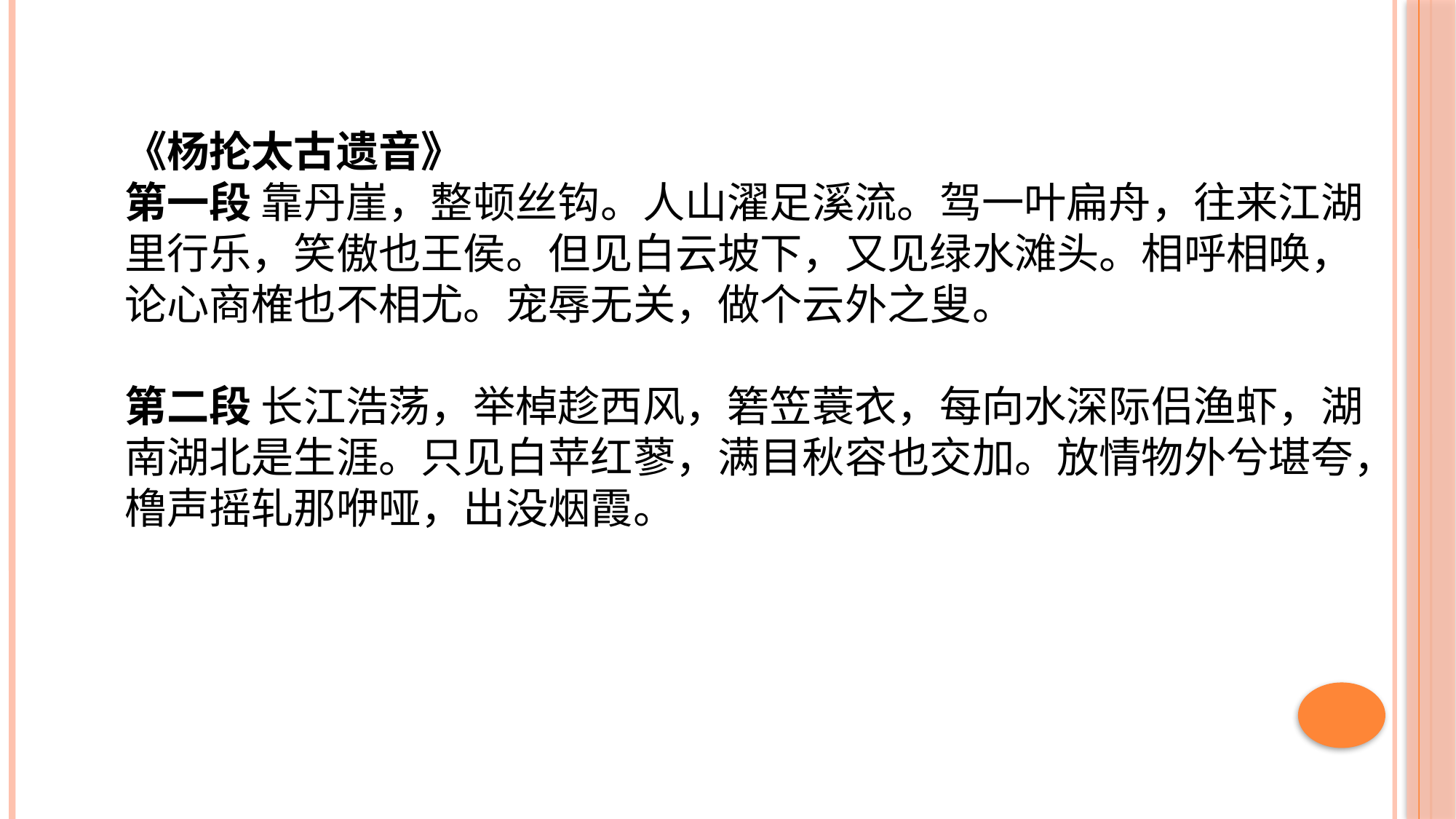

《杨抡太古遗音》
第一段 靠丹崖，整顿丝钩。人山濯足溪流。驾一叶扁舟，往来江湖里行乐，笑傲也王侯。但见白云坡下，又见绿水滩头。相呼相唤，论心商榷也不相尤。宠辱无关，做个云外之叟。

第二段 长江浩荡，举棹趁西风，箬笠蓑衣，每向水深际侣渔虾，湖南湖北是生涯。只见白苹红蓼，满目秋容也交加。放情物外兮堪夸，橹声摇轧那咿哑，出没烟霞。